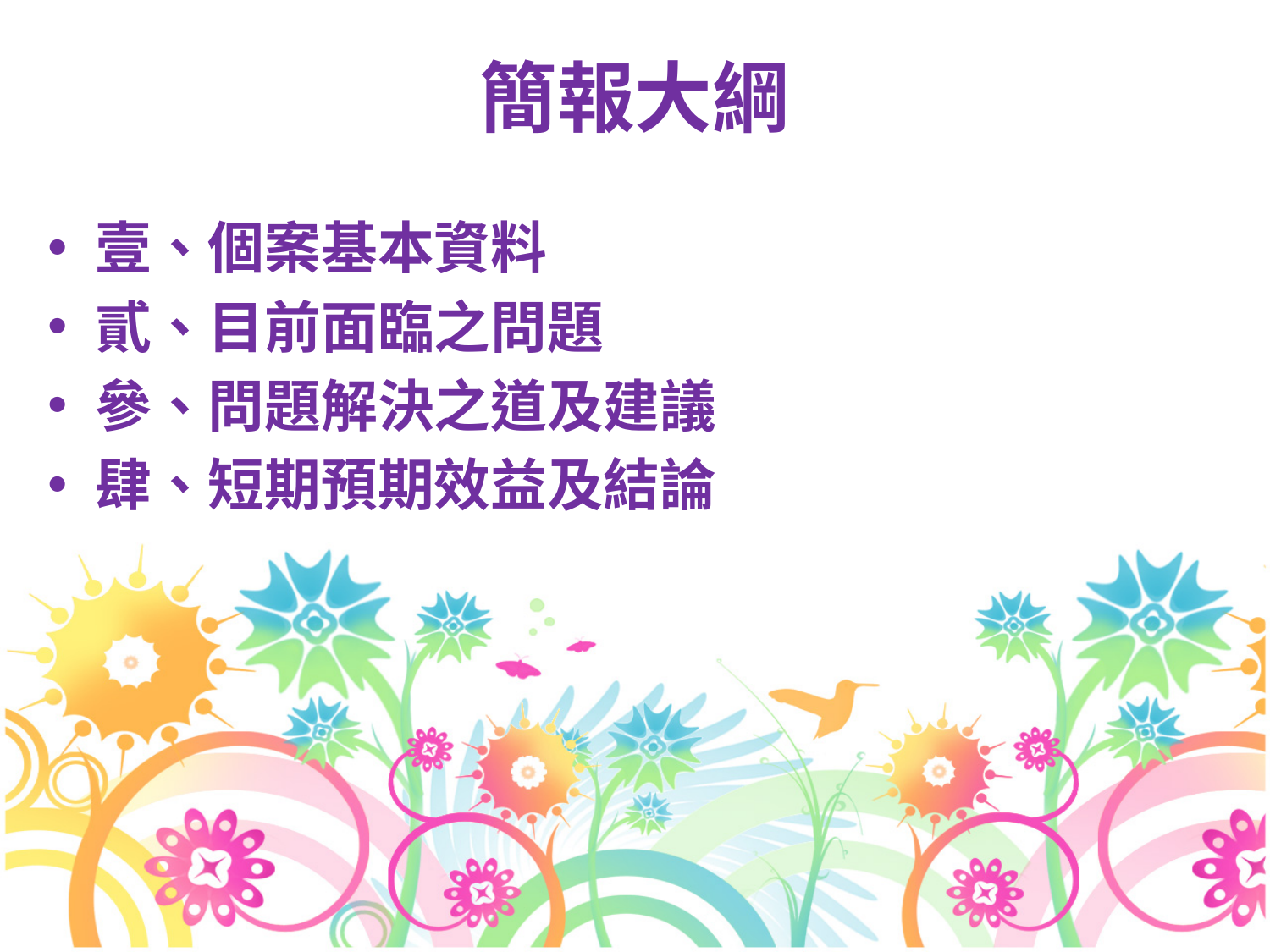

# 簡報大綱
壹、個案基本資料
貳、目前面臨之問題
參、問題解決之道及建議
肆、短期預期效益及結論